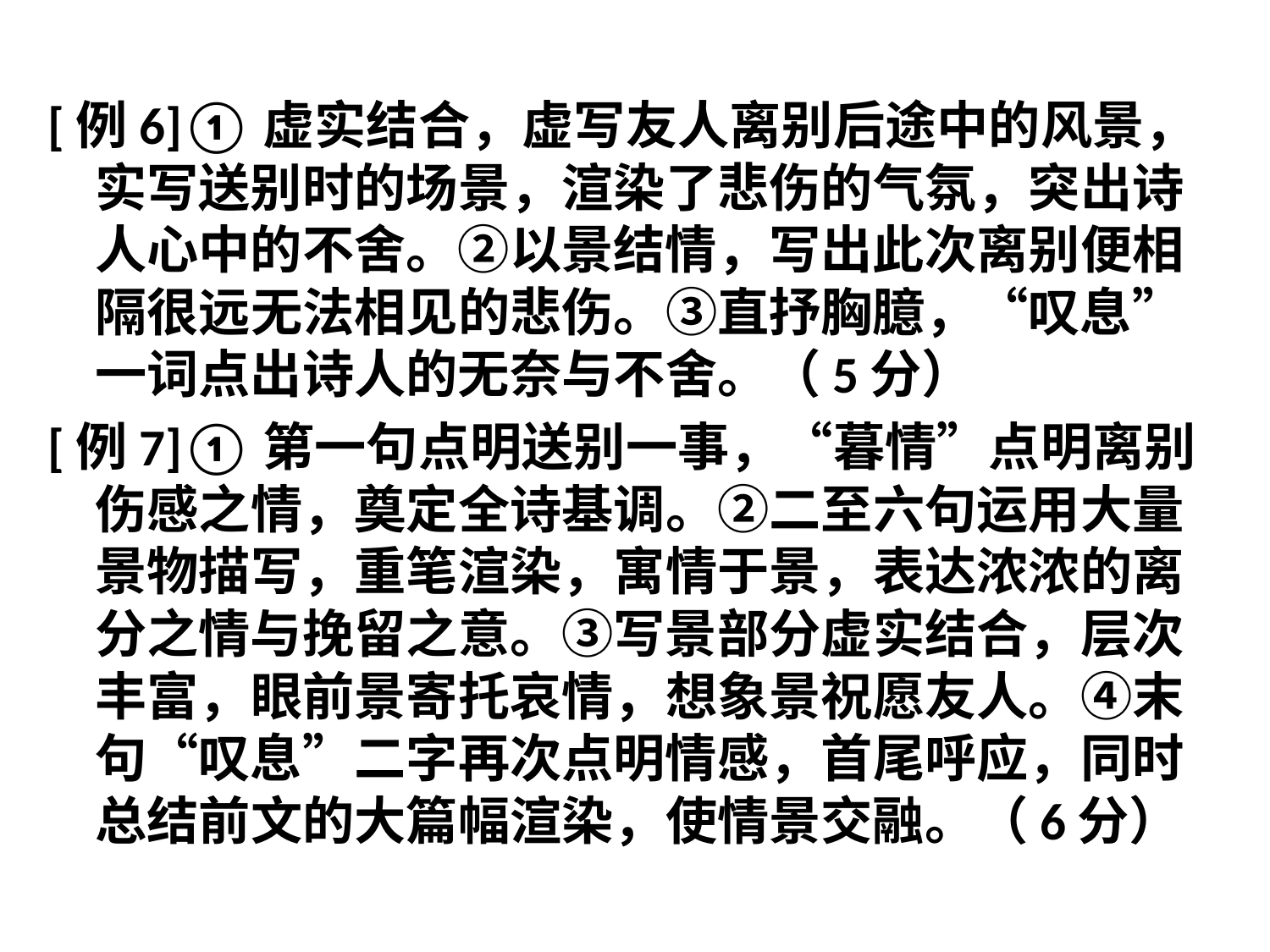

[例6]①虚实结合，虚写友人离别后途中的风景，实写送别时的场景，渲染了悲伤的气氛，突出诗人心中的不舍。②以景结情，写出此次离别便相隔很远无法相见的悲伤。③直抒胸臆，“叹息”一词点出诗人的无奈与不舍。（5分）
[例7]①第一句点明送别一事，“暮情”点明离别伤感之情，奠定全诗基调。②二至六句运用大量景物描写，重笔渲染，寓情于景，表达浓浓的离分之情与挽留之意。③写景部分虚实结合，层次丰富，眼前景寄托哀情，想象景祝愿友人。④末句“叹息”二字再次点明情感，首尾呼应，同时总结前文的大篇幅渲染，使情景交融。（6分）